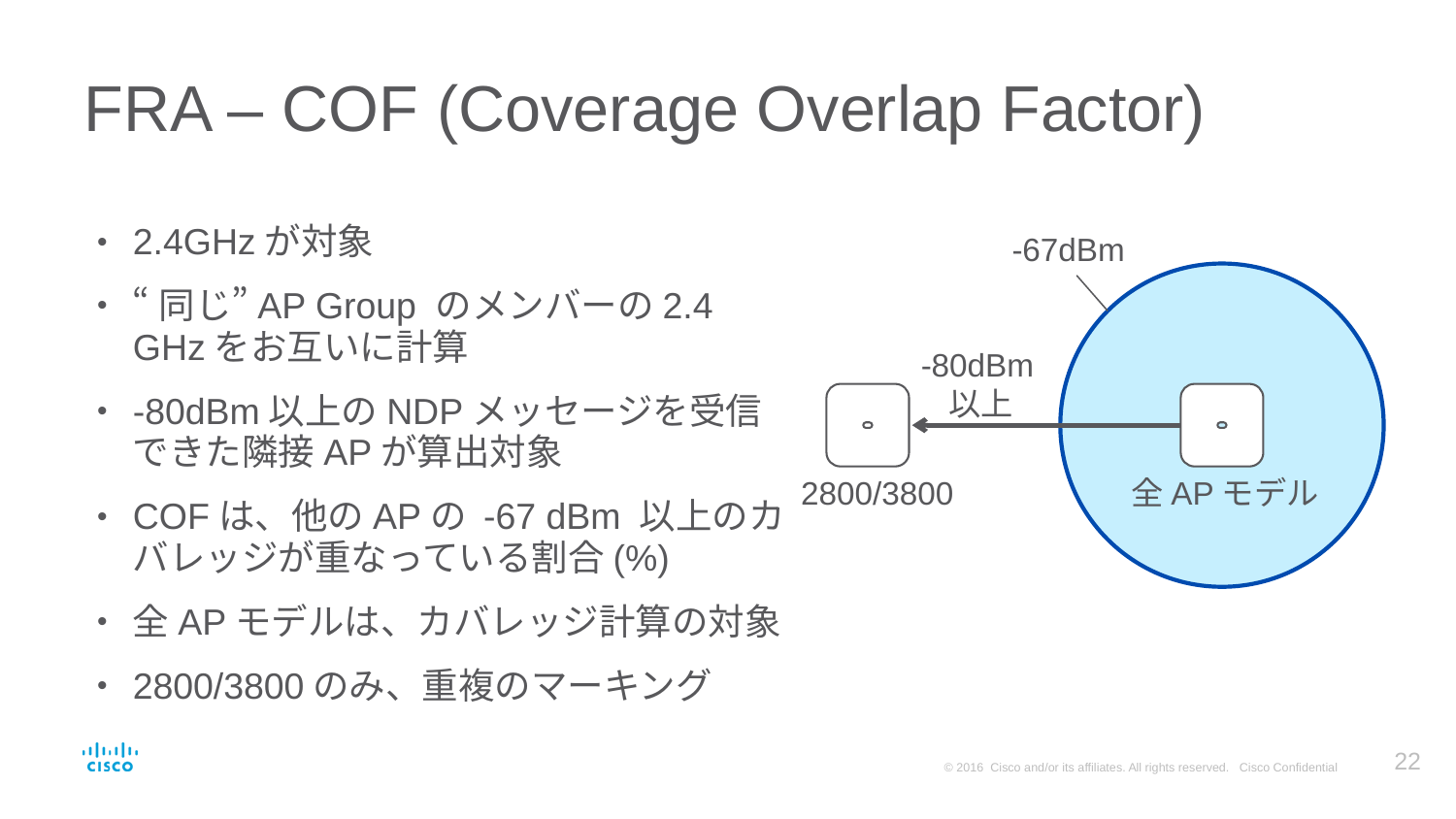

# FRA – COF (Coverage Overlap Factor)
2.4GHzが対象
“同じ”AP Group のメンバーの2.4 GHzをお互いに計算
-80dBm以上のNDPメッセージを受信できた隣接APが算出対象
COFは、他のAPの -67 dBm 以上のカバレッジが重なっている割合(%)
全APモデルは、カバレッジ計算の対象
2800/3800のみ、重複のマーキング
-67dBm

-80dBm以上

2800/3800
全APモデル